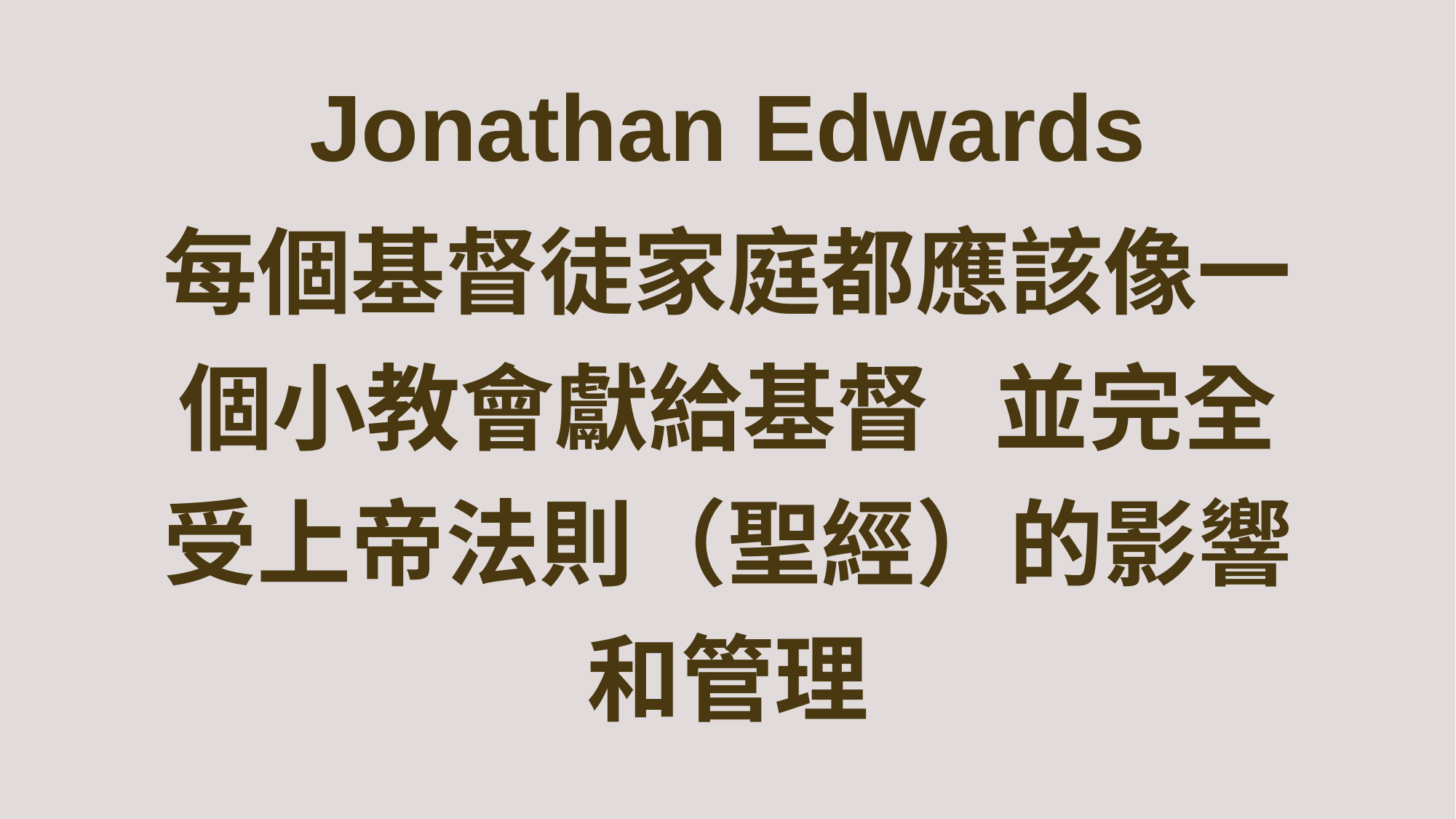

Jonathan Edwards
每個基督徒家庭都應該像一個小教會獻給基督   並完全受上帝法則（聖經）的影響和管理